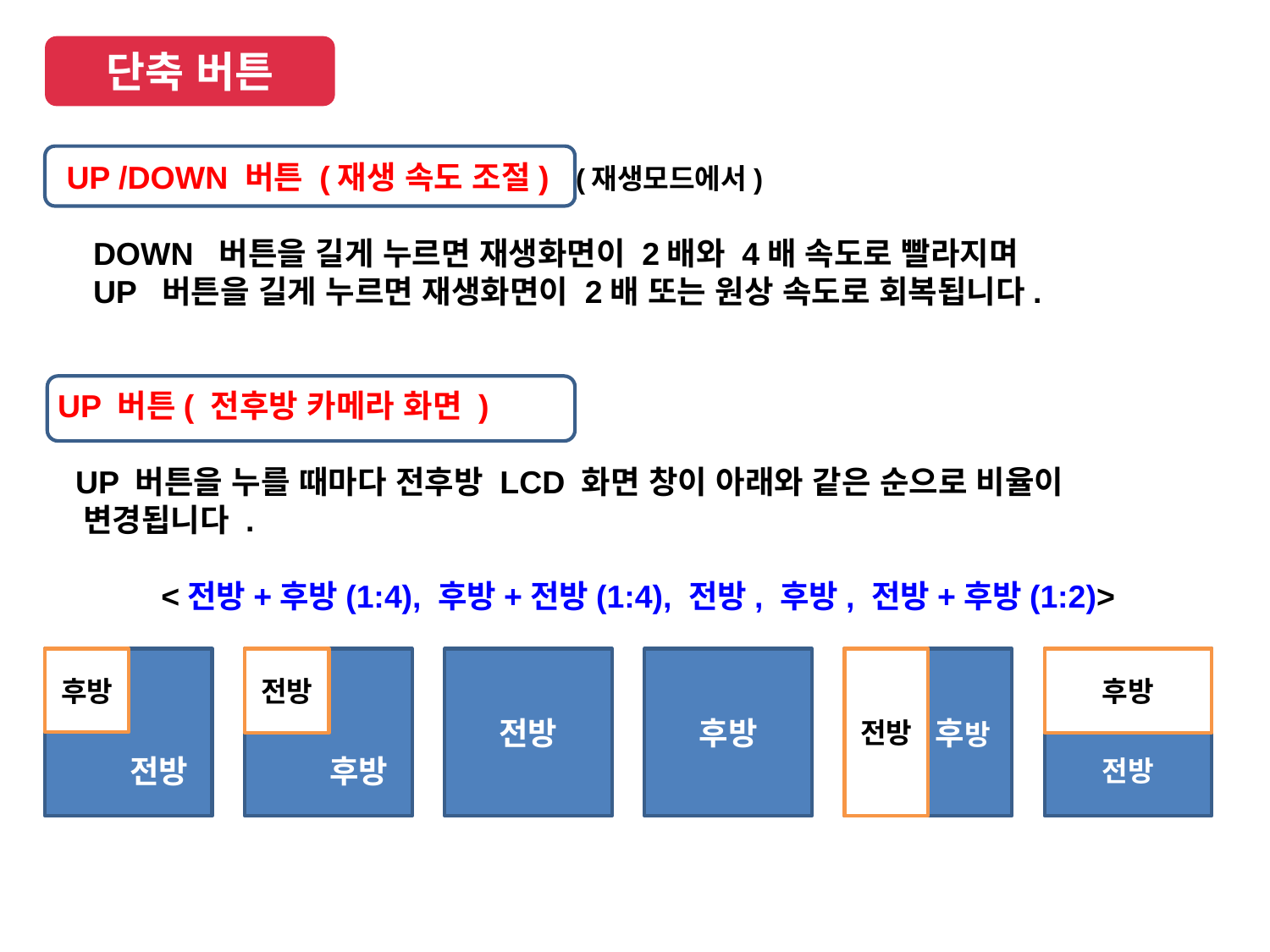

단축 버튼

 UP /DOWN 버튼 (재생 속도 조절)   (재생모드에서)

    DOWN  버튼을 길게 누르면 재생화면이 2배와 4배 속도로 빨라지며
    UP  버튼을 길게 누르면 재생화면이 2배 또는 원상 속도로 회복됩니다.

UP 버튼( 전후방 카메라 화면 )

  UP 버튼을 누를 때마다 전후방 LCD 화면 창이 아래와 같은 순으로 비율이
  변경됩니다 .

<전방+후방(1:4), 후방+전방(1:4), 전방, 후방, 전방+후방(1:2)>

      전방
후방

      후방
전방
전방
후방
       후방
전방

전방
후방